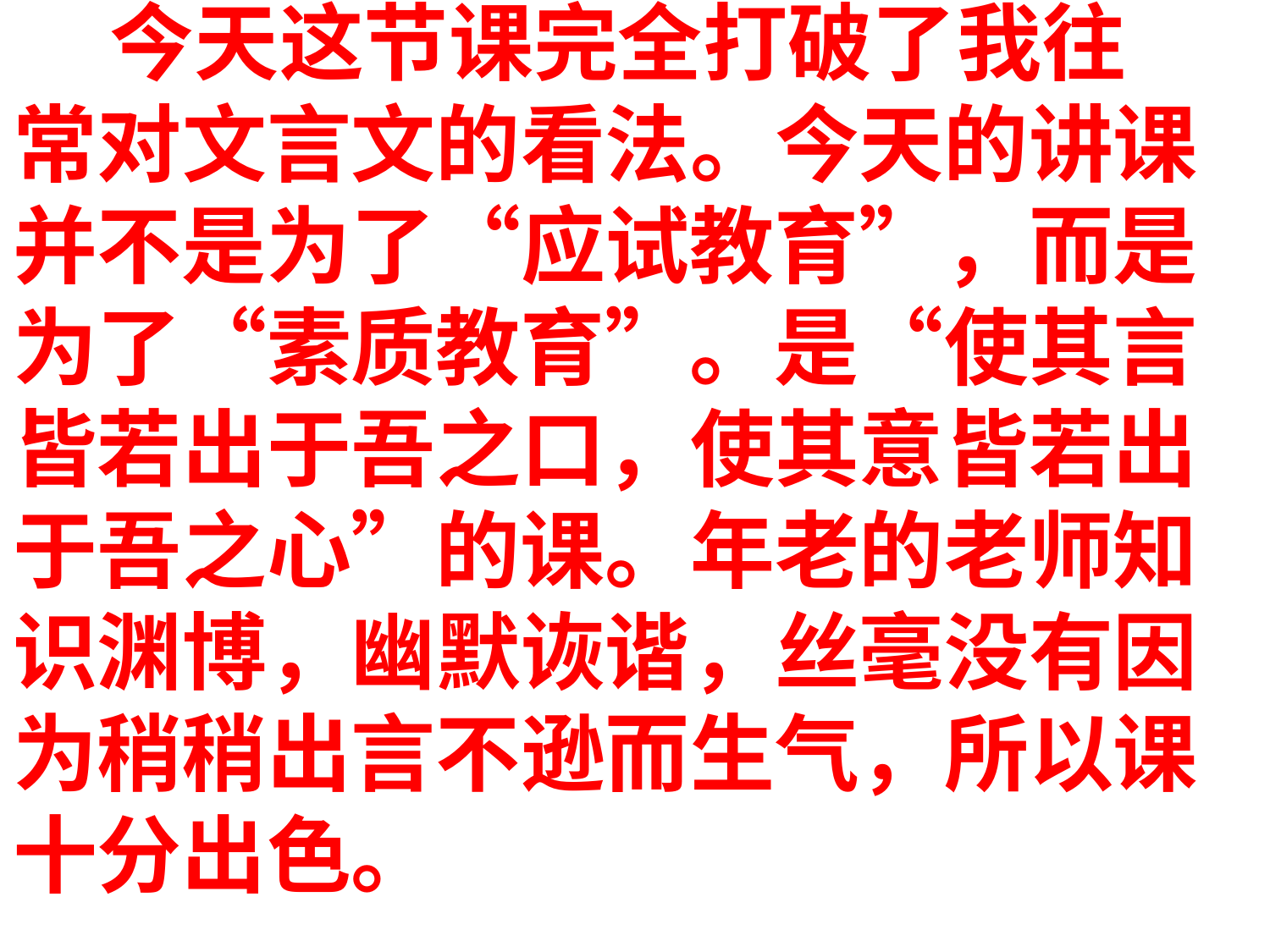

今天这节课完全打破了我往
常对文言文的看法。今天的讲课
并不是为了“应试教育”，而是
为了“素质教育”。是“使其言
皆若出于吾之口，使其意皆若出
于吾之心”的课。年老的老师知
识渊博，幽默诙谐，丝毫没有因
为稍稍出言不逊而生气，所以课
十分出色。